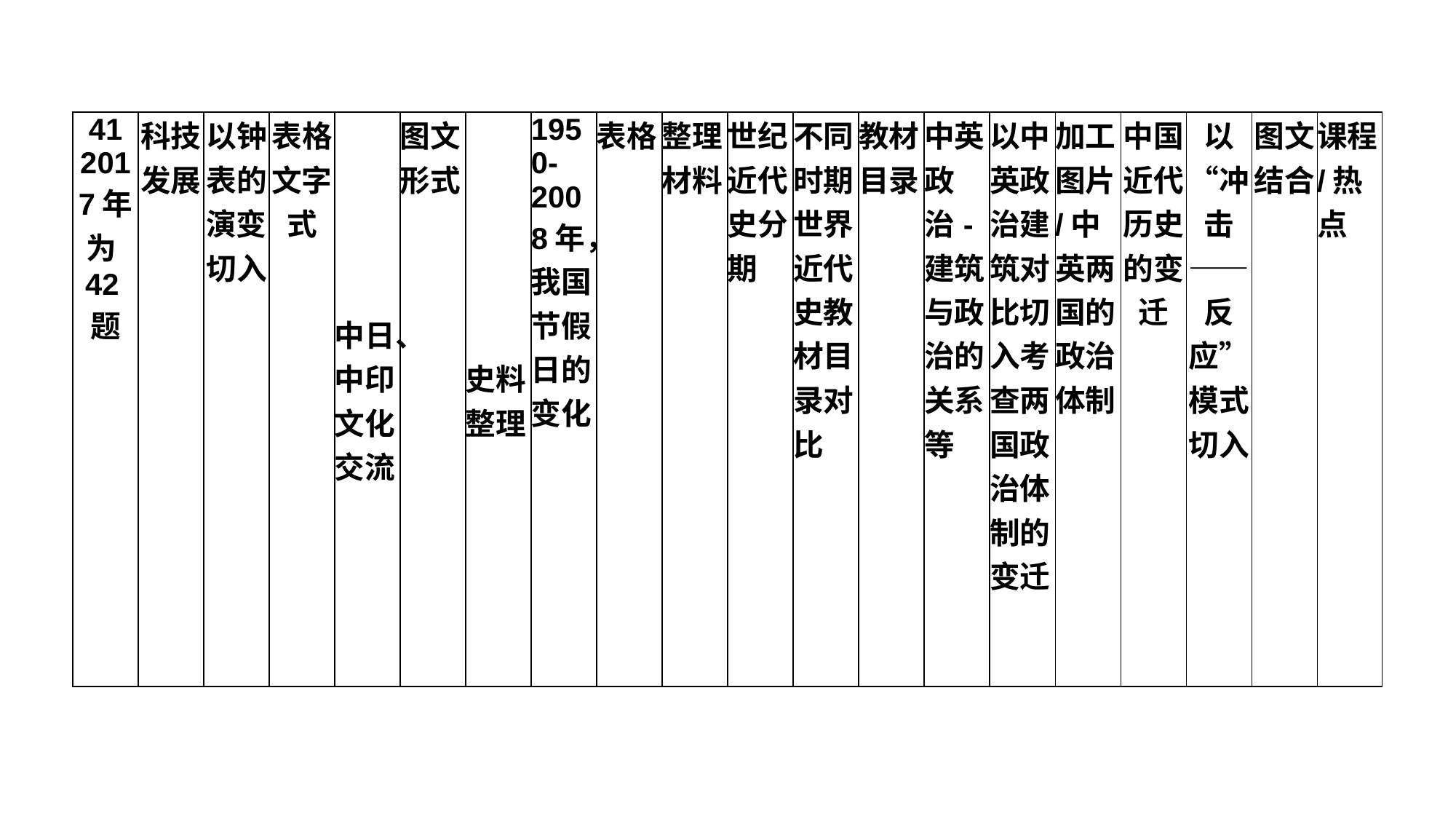

| 41 2017年为42题 | 科技发展 | 以钟表的演变切入 | 表格文字式 | 中日、中印文化交流 | 图文形式 | 史料整理 | 1950-2008年，我国节假日的变化 | 表格 | 整理材料 | 世纪近代史分期 | 不同时期世界近代史教材目录对比 | 教材目录 | 中英政治-建筑与政治的关系等 | 以中英政治建筑对比切入考查两国政治体制的变迁 | 加工图片/中英两国的政治体制 | 中国近代历史的变迁 | 以“冲击——反应”模式切入 | 图文结合 | 课程/热点 |
| --- | --- | --- | --- | --- | --- | --- | --- | --- | --- | --- | --- | --- | --- | --- | --- | --- | --- | --- | --- |